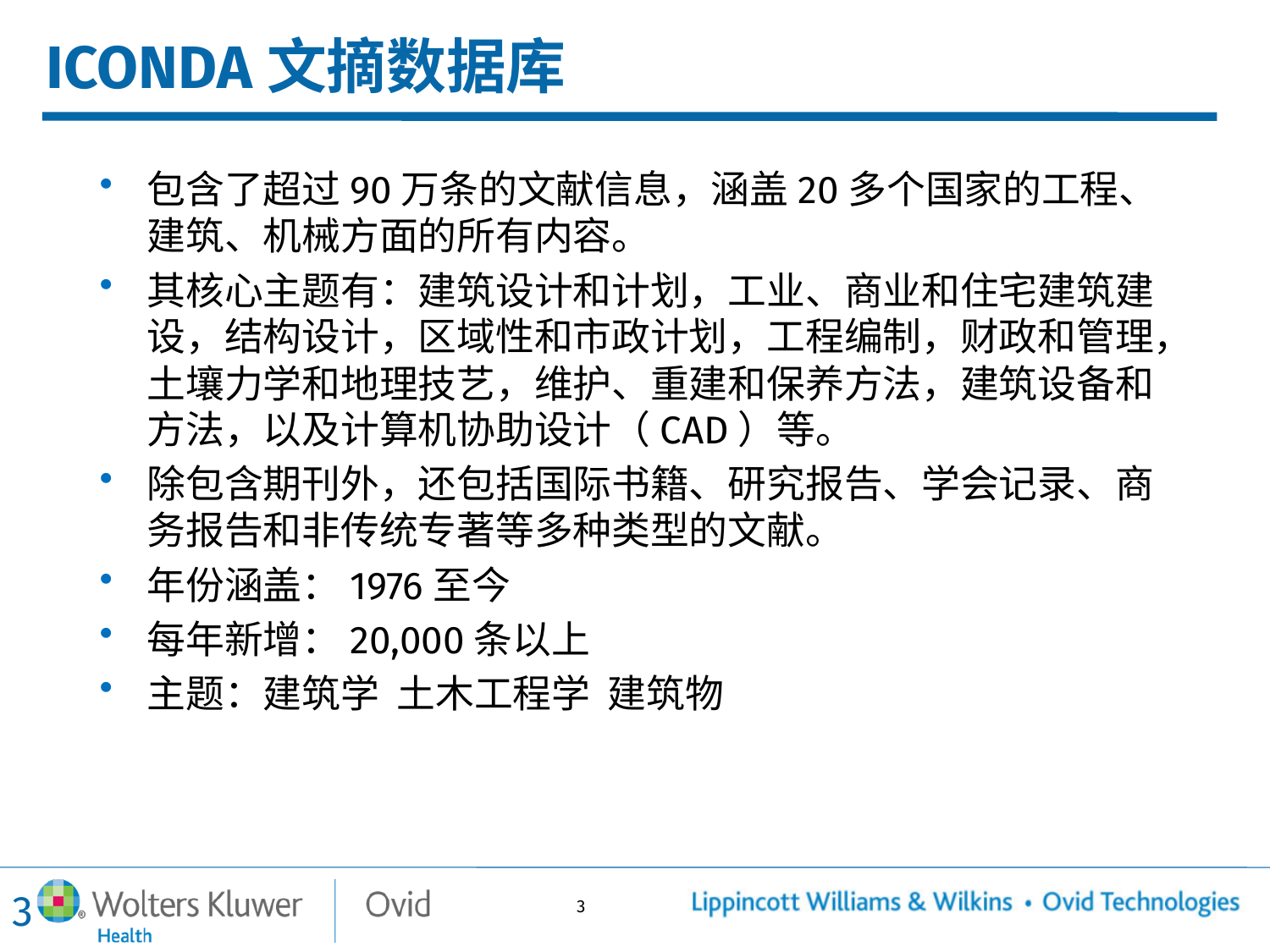

# ICONDA文摘数据库
包含了超过90万条的文献信息，涵盖20多个国家的工程、建筑、机械方面的所有内容。
其核心主题有：建筑设计和计划，工业、商业和住宅建筑建设，结构设计，区域性和市政计划，工程编制，财政和管理，土壤力学和地理技艺，维护、重建和保养方法，建筑设备和方法，以及计算机协助设计（CAD）等。
除包含期刊外，还包括国际书籍、研究报告、学会记录、商务报告和非传统专著等多种类型的文献。
年份涵盖：1976至今
每年新增：20,000条以上
主题：建筑学  土木工程学  建筑物
3